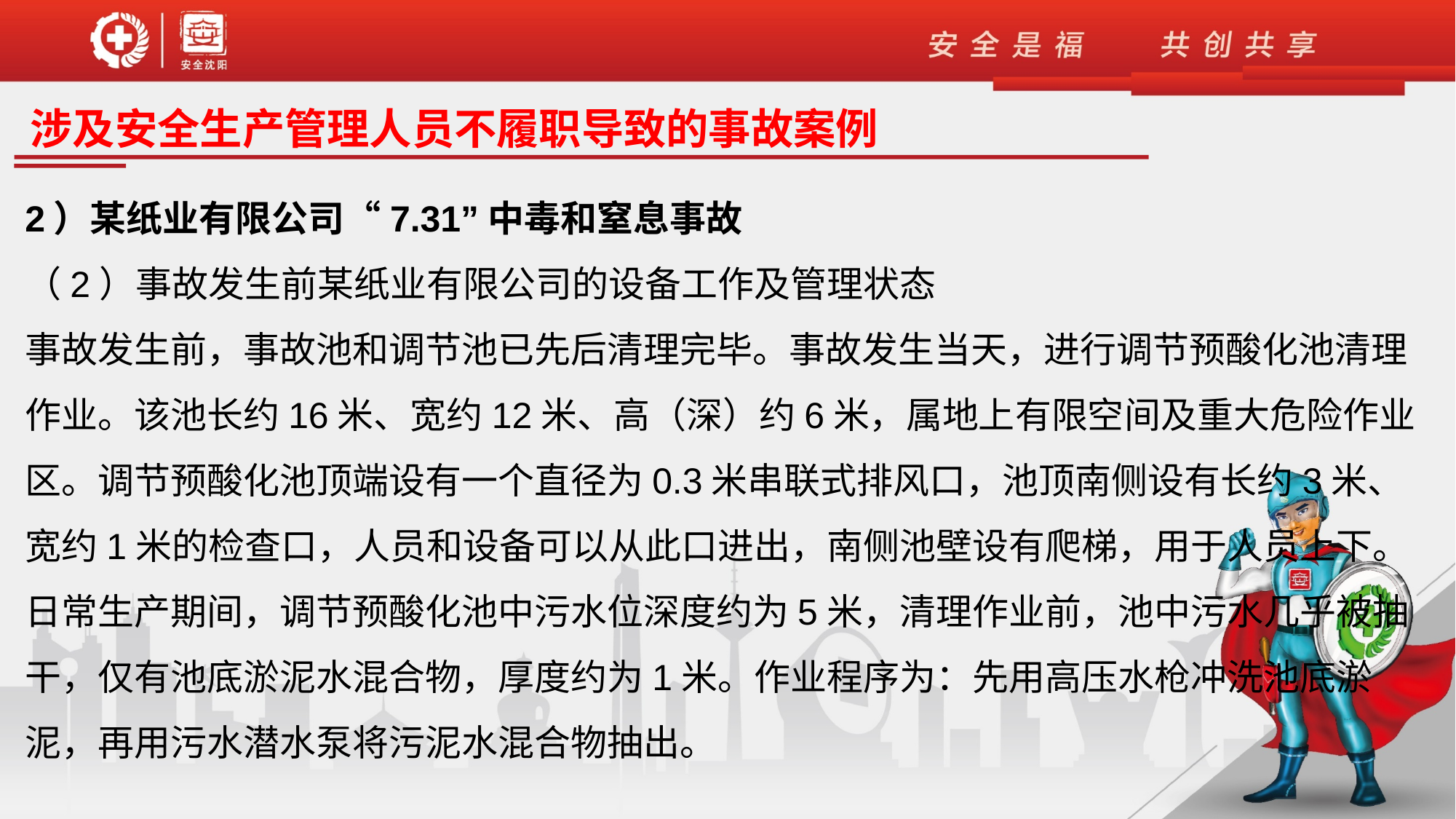

涉及安全生产管理人员不履职导致的事故案例

2）某纸业有限公司“7.31”中毒和窒息事故
（2）事故发生前某纸业有限公司的设备工作及管理状态
事故发生前，事故池和调节池已先后清理完毕。事故发生当天，进行调节预酸化池清理作业。该池长约16米、宽约12米、高（深）约6米，属地上有限空间及重大危险作业区。调节预酸化池顶端设有一个直径为0.3米串联式排风口，池顶南侧设有长约3米、宽约1米的检查口，人员和设备可以从此口进出，南侧池壁设有爬梯，用于人员上下。日常生产期间，调节预酸化池中污水位深度约为5米，清理作业前，池中污水几乎被抽干，仅有池底淤泥水混合物，厚度约为1米。作业程序为：先用高压水枪冲洗池底淤泥，再用污水潜水泵将污泥水混合物抽出。